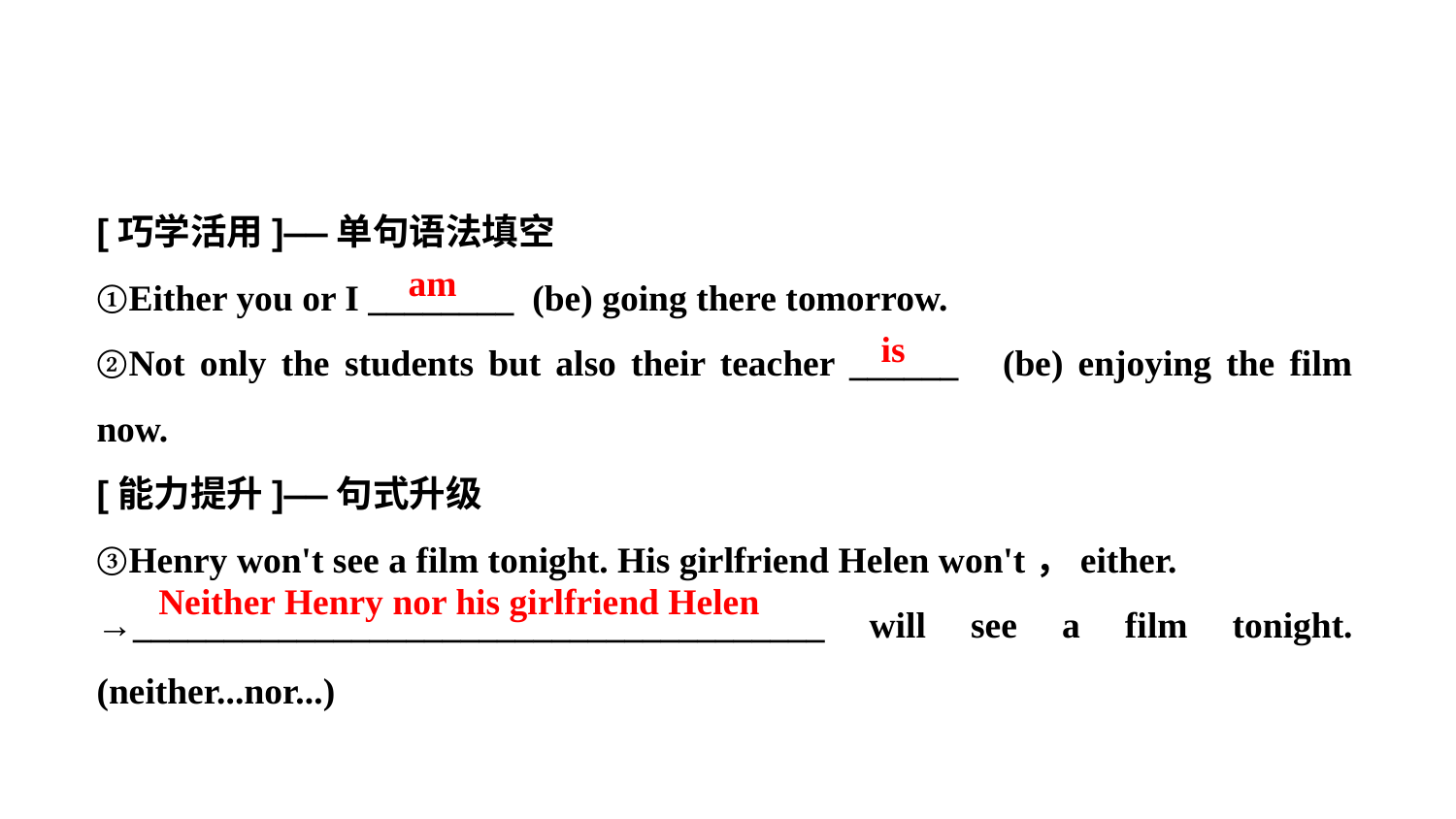

[巧学活用]——单句语法填空
①Either you or I ________  (be) going there tomorrow.
②Not only the students but also their teacher ______   (be) enjoying the film now.
[能力提升]——句式升级
③Henry won't see a film tonight. His girlfriend Helen won't，either.
→______________________________________ will see a film tonight. (neither...nor...)
am
is
Neither Henry nor his girlfriend Helen